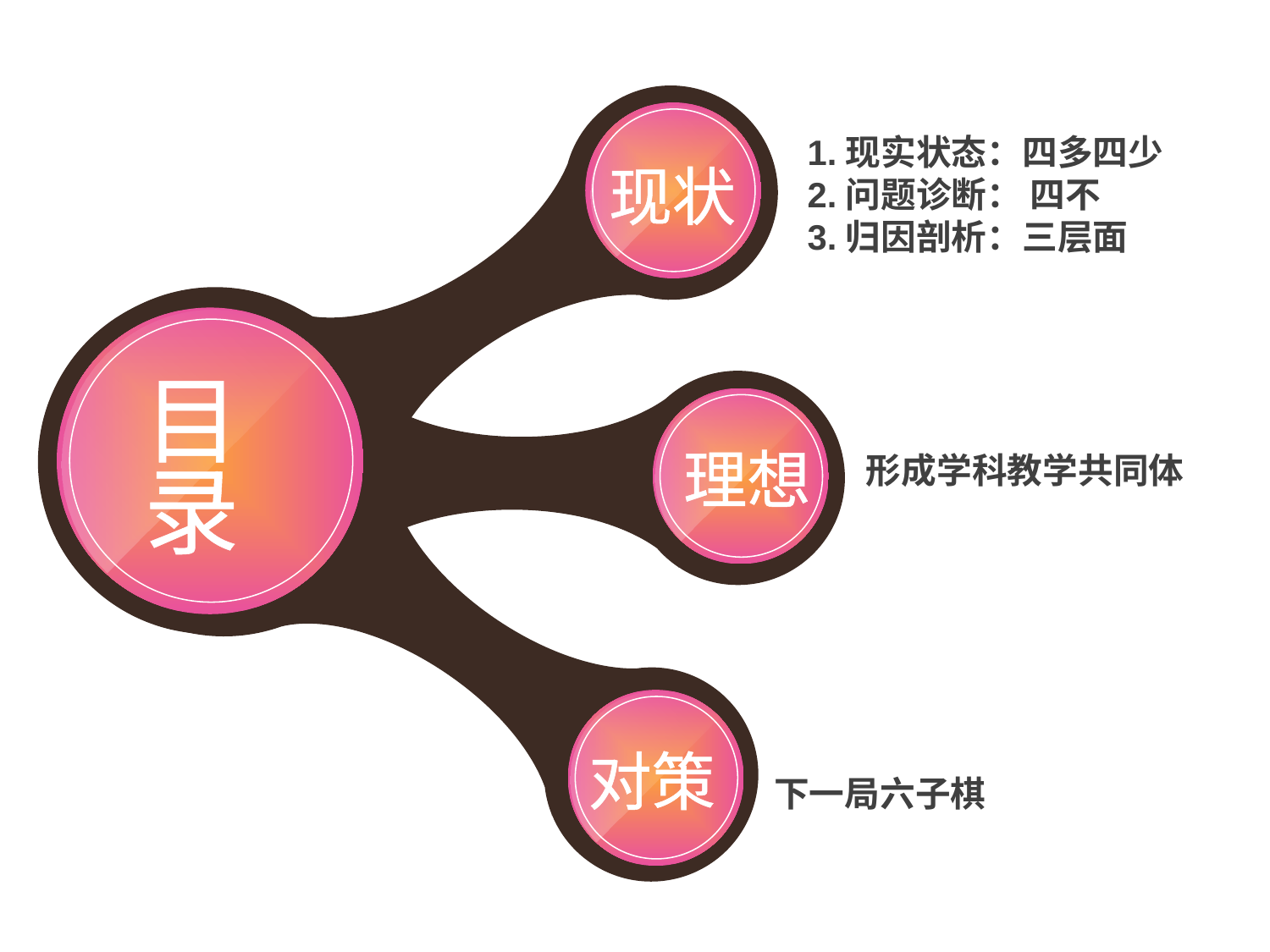

1.现实状态：四多四少
2.问题诊断： 四不
3.归因剖析：三层面

现状

目录

形成学科教学共同体
理想

对策
下一局六子棋